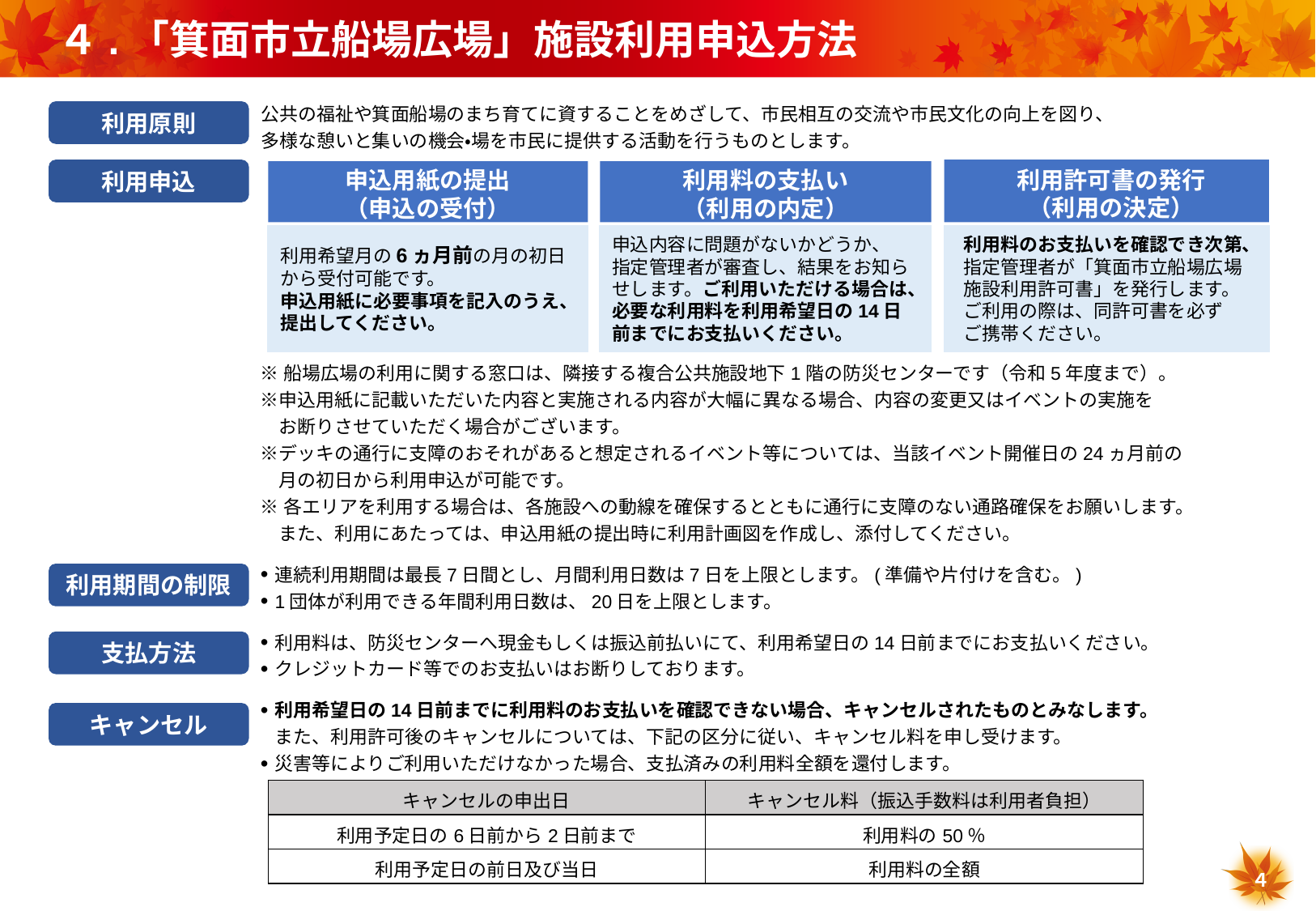

# ４.「箕面市立船場広場」施設利用申込方法
公共の福祉や箕面船場のまち育てに資することをめざして、市民相互の交流や市民文化の向上を図り、
多様な憩いと集いの機会・場を市民に提供する活動を行うものとします。
利用原則
利用申込
利用許可書の発行
（利用の決定）
申込用紙の提出
（申込の受付）
利用料の支払い
（利用の内定）
利用希望月の6ヵ月前の月の初日
から受付可能です。
申込用紙に必要事項を記入のうえ、提出してください。
申込内容に問題がないかどうか、
指定管理者が審査し、結果をお知らせします。ご利用いただける場合は、必要な利用料を利用希望日の14日前までにお支払いください。
利用料のお支払いを確認でき次第、指定管理者が「箕面市立船場広場施設利用許可書」を発行します。
ご利用の際は、同許可書を必ず
ご携帯ください。
※船場広場の利用に関する窓口は、隣接する複合公共施設地下1階の防災センターです（令和5年度まで）。
※申込用紙に記載いただいた内容と実施される内容が大幅に異なる場合、内容の変更又はイベントの実施を
　お断りさせていただく場合がございます。
※デッキの通行に支障のおそれがあると想定されるイベント等については、当該イベント開催日の24ヵ月前の
　月の初日から利用申込が可能です。
※各エリアを利用する場合は、各施設への動線を確保するとともに通行に支障のない通路確保をお願いします。
　また、利用にあたっては、申込用紙の提出時に利用計画図を作成し、添付してください。

連続利用期間は最長7日間とし、月間利用日数は7日を上限とします。(準備や片付けを含む。)
1団体が利用できる年間利用日数は、20日を上限とします。

利用料は、防災センターへ現金もしくは振込前払いにて、利用希望日の14日前までにお支払いください。
クレジットカード等でのお支払いはお断りしております。

利用希望日の14日前までに利用料のお支払いを確認できない場合、キャンセルされたものとみなします。
また、利用許可後のキャンセルについては、下記の区分に従い、キャンセル料を申し受けます。
災害等によりご利用いただけなかった場合、支払済みの利用料全額を還付します。
利用期間の制限
支払方法
キャンセル
| キャンセルの申出日 | キャンセル料（振込手数料は利用者負担） |
| --- | --- |
| 利用予定日の6日前から2日前まで | 利用料の50％ |
| 利用予定日の前日及び当日 | 利用料の全額 |
４